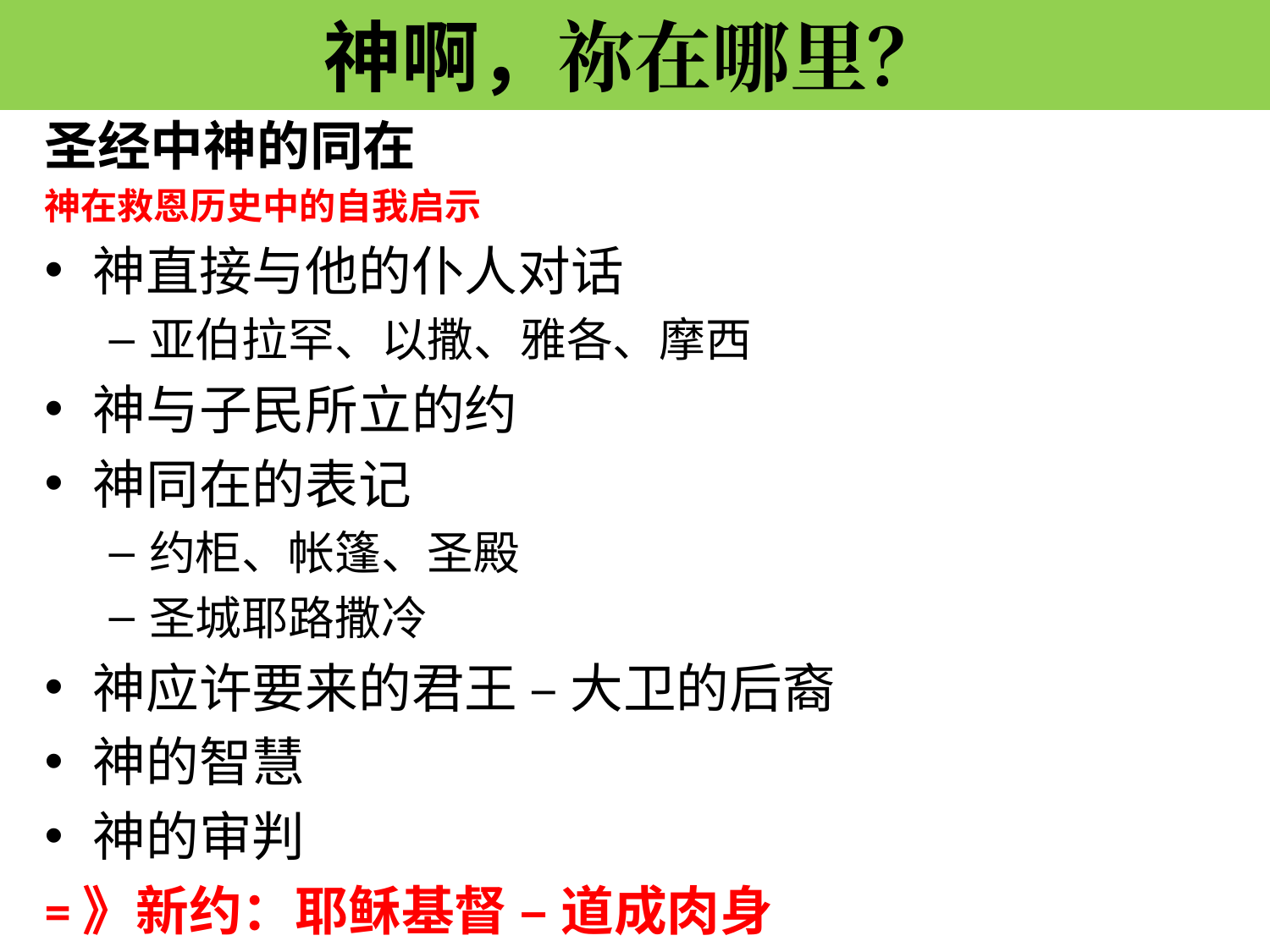

# 神啊，祢在哪里？
圣经中神的同在
神在救恩历史中的自我启示
神直接与他的仆人对话
亚伯拉罕、以撒、雅各、摩西
神与子民所立的约
神同在的表记
约柜、帐篷、圣殿
圣城耶路撒冷
神应许要来的君王 – 大卫的后裔
神的智慧
神的审判
=》新约：耶稣基督 – 道成肉身